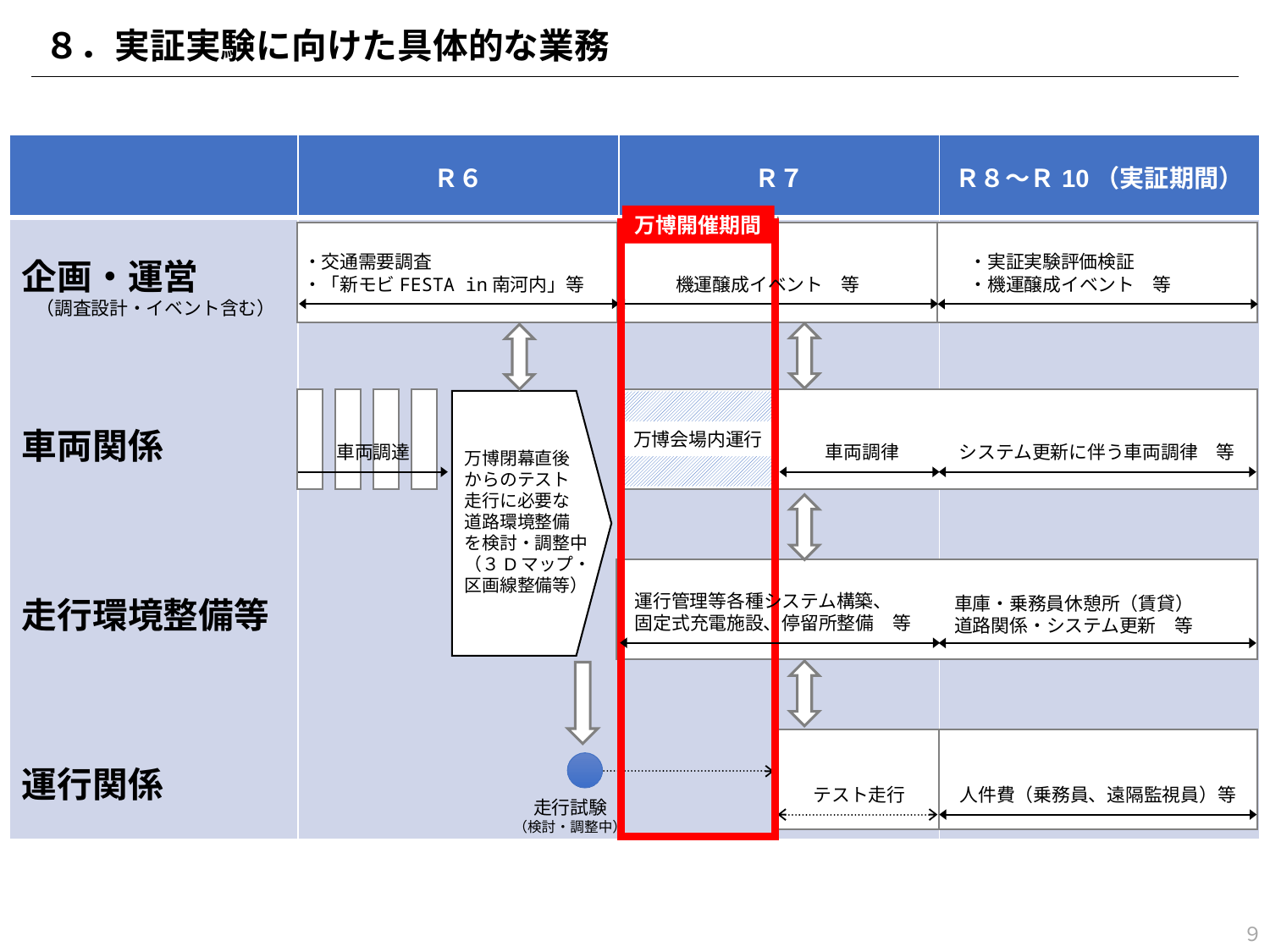

８．実証実験に向けた具体的な業務
|  | Ｒ６ | Ｒ７ | Ｒ８～Ｒ10（実証期間） |
| --- | --- | --- | --- |
| 企画・運営 車両関係 走行環境整備等 運行関係 |  |  |  |
万博開催期間

・交通需要調査
・「新モビFESTA in南河内」等
・実証実験評価検証
・機運醸成イベント　等
機運醸成イベント　等
（調査設計・イベント含む）

万博会場内運行
車両調達
車両調律
システム更新に伴う車両調律　等
万博閉幕直後
からのテスト
走行に必要な
道路環境整備
を検討・調整中
（３Dマップ・
区画線整備等）

運行管理等各種システム構築、
固定式充電施設、停留所整備　等
車庫・乗務員休憩所（賃貸）
道路関係・システム更新　等

テスト走行
人件費（乗務員、遠隔監視員）等
走行試験
（検討・調整中）
９